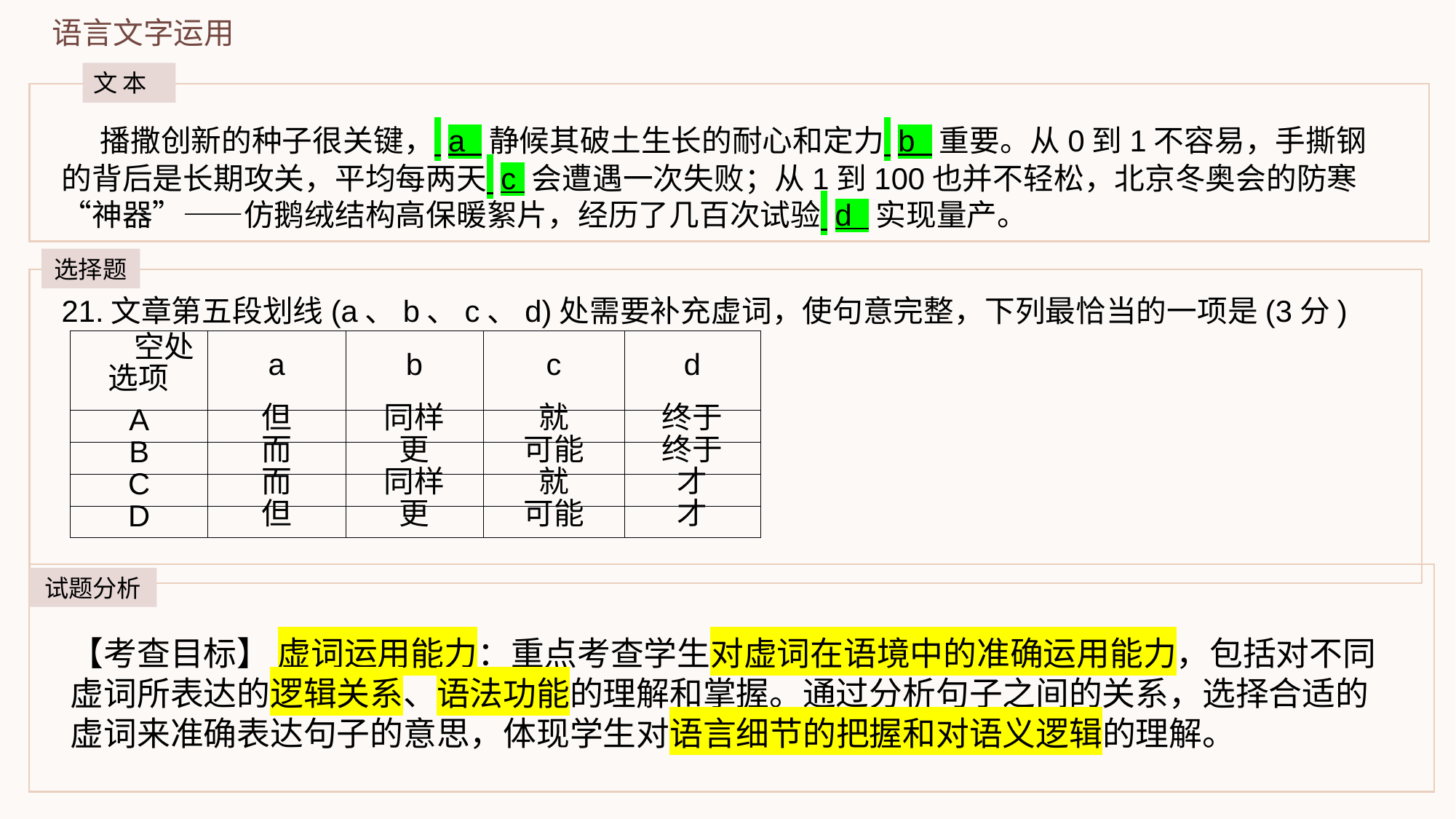

语言文字运用
文 本

    播撒创新的种子很关键， a  静候其破土生长的耐心和定力 b  重要。从0到1不容易，手撕钢的背后是长期攻关，平均每两天 c 会遭遇一次失败；从1到100也并不轻松，北京冬奥会的防寒“神器”——仿鹅绒结构高保暖絮片，经历了几百次试验 d  实现量产。
选择题

21.文章第五段划线(a、b、c、d)处需要补充虚词，使句意完整，下列最恰当的一项是(3分)
| 空处 选项 | a | b | c | d |
| --- | --- | --- | --- | --- |
| A | 但 | 同样 | 就 | 终于 |
| B | 而 | 更 | 可能 | 终于 |
| C | 而 | 同样 | 就 | 才 |
| D | 但 | 更 | 可能 | 才 |

试题分析
【考查目标】 虚词运用能力：重点考查学生对虚词在语境中的准确运用能力，包括对不同虚词所表达的逻辑关系、语法功能的理解和掌握。通过分析句子之间的关系，选择合适的虚词来准确表达句子的意思，体现学生对语言细节的把握和对语义逻辑的理解。